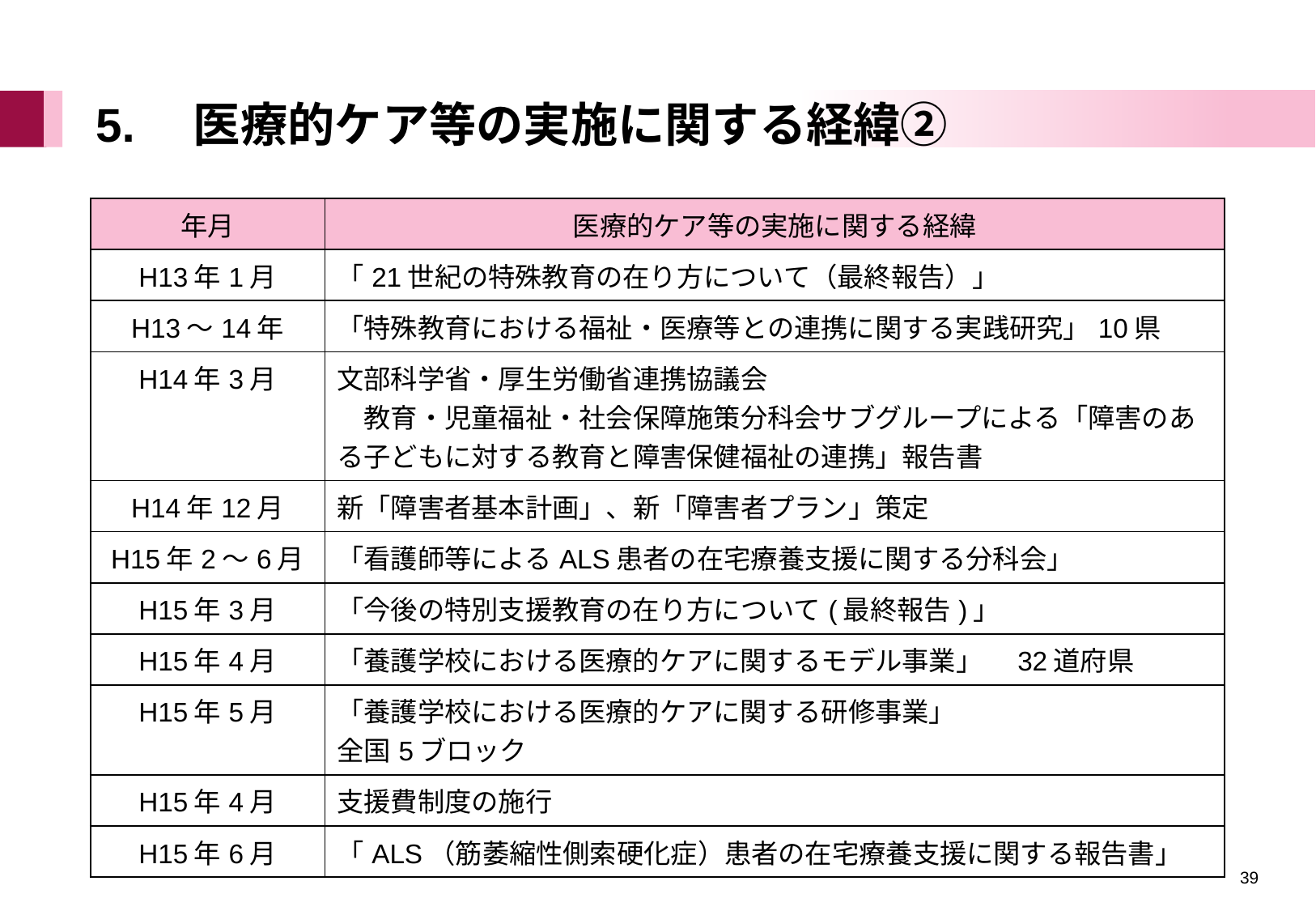

# 5.　医療的ケア等の実施に関する経緯②
| 年月 | 医療的ケア等の実施に関する経緯 |
| --- | --- |
| H13年1月 | 「21世紀の特殊教育の在り方について（最終報告）」 |
| H13～14年 | 「特殊教育における福祉・医療等との連携に関する実践研究」10県 |
| H14年3月 | 文部科学省・厚生労働省連携協議会 　教育・児童福祉・社会保障施策分科会サブグループによる「障害のある子どもに対する教育と障害保健福祉の連携」報告書 |
| H14年12月 | 新「障害者基本計画」、新「障害者プラン」策定 |
| H15年2～6月 | 「看護師等によるALS患者の在宅療養支援に関する分科会」 |
| H15年3月 | 「今後の特別支援教育の在り方について(最終報告)」 |
| H15年4月 | 「養護学校における医療的ケアに関するモデル事業」　32道府県 |
| H15年5月 | 「養護学校における医療的ケアに関する研修事業」 全国5ブロック |
| H15年4月 | 支援費制度の施行 |
| H15年6月 | 「ALS（筋萎縮性側索硬化症）患者の在宅療養支援に関する報告書」 |
39